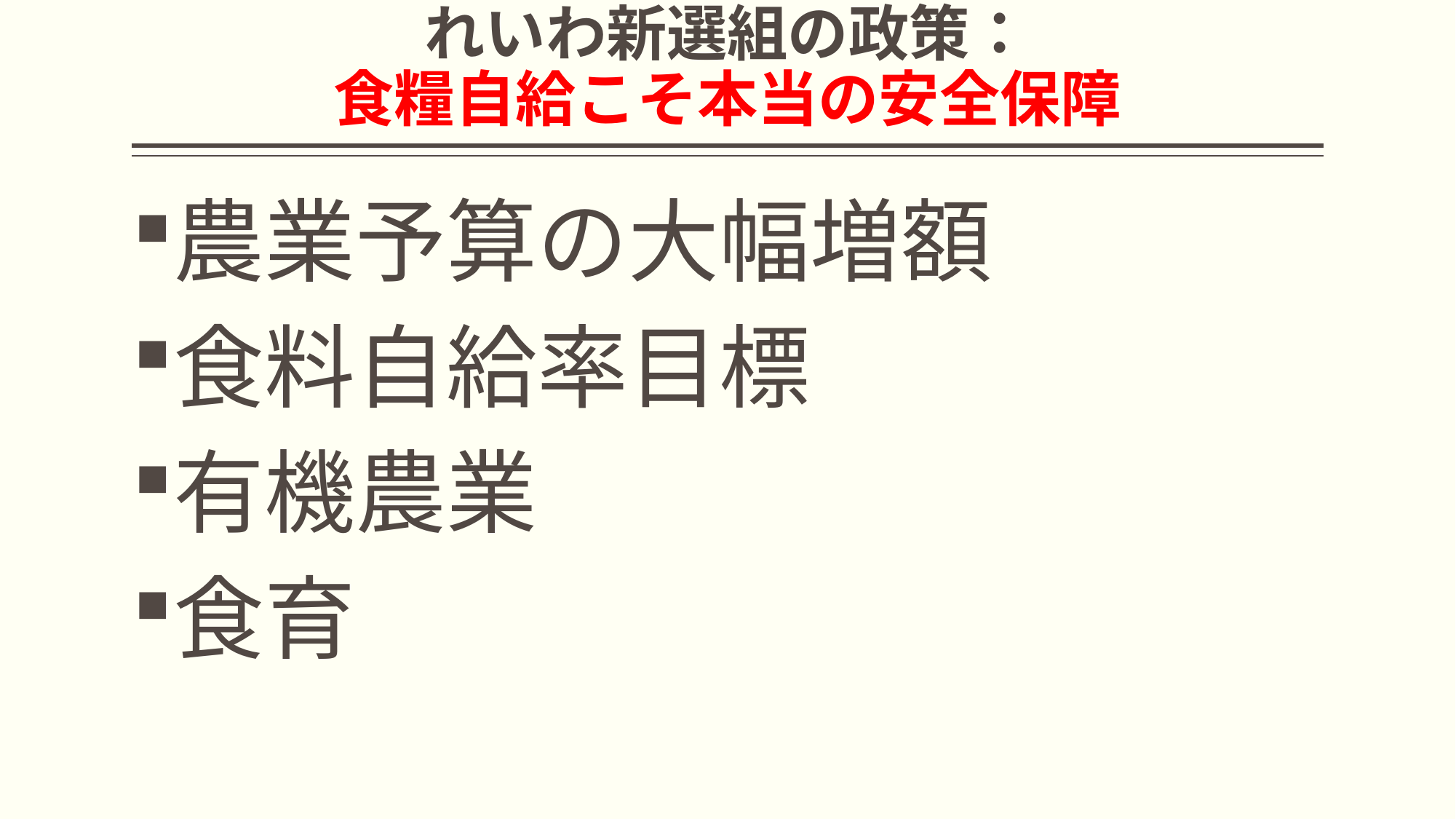

# れいわ新選組の政策： 食糧自給こそ本当の安全保障
農業予算の大幅増額
食料自給率目標
有機農業
食育